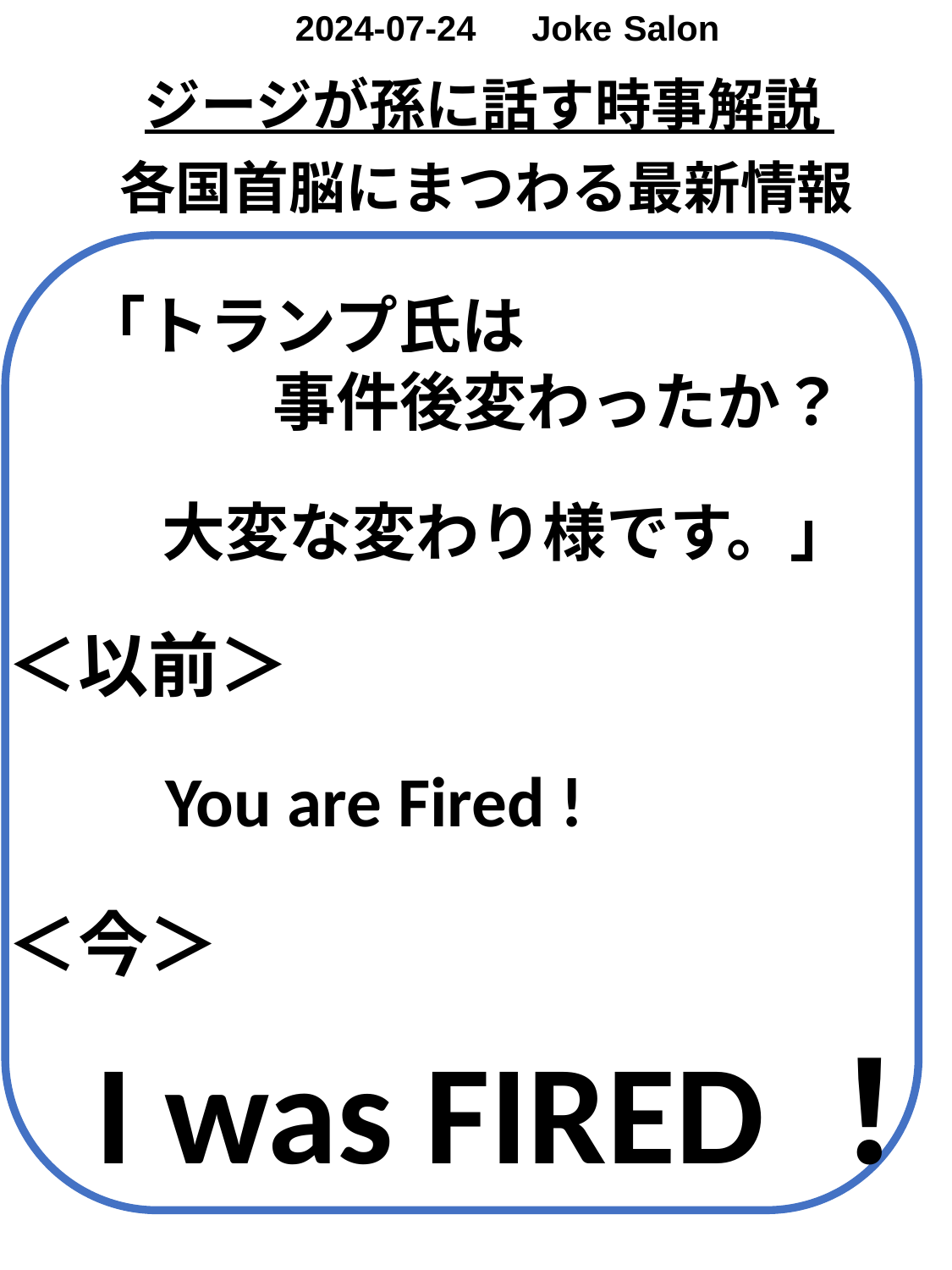

2024-07-24　Joke Salon
ジージが孫に話す時事解説
各国首脳にまつわる最新情報

「トランプ氏は
　　　事件後変わったか？

大変な変わり様です。」
＜以前＞

　　You are Fired !

＜今＞

　I was FIRED！